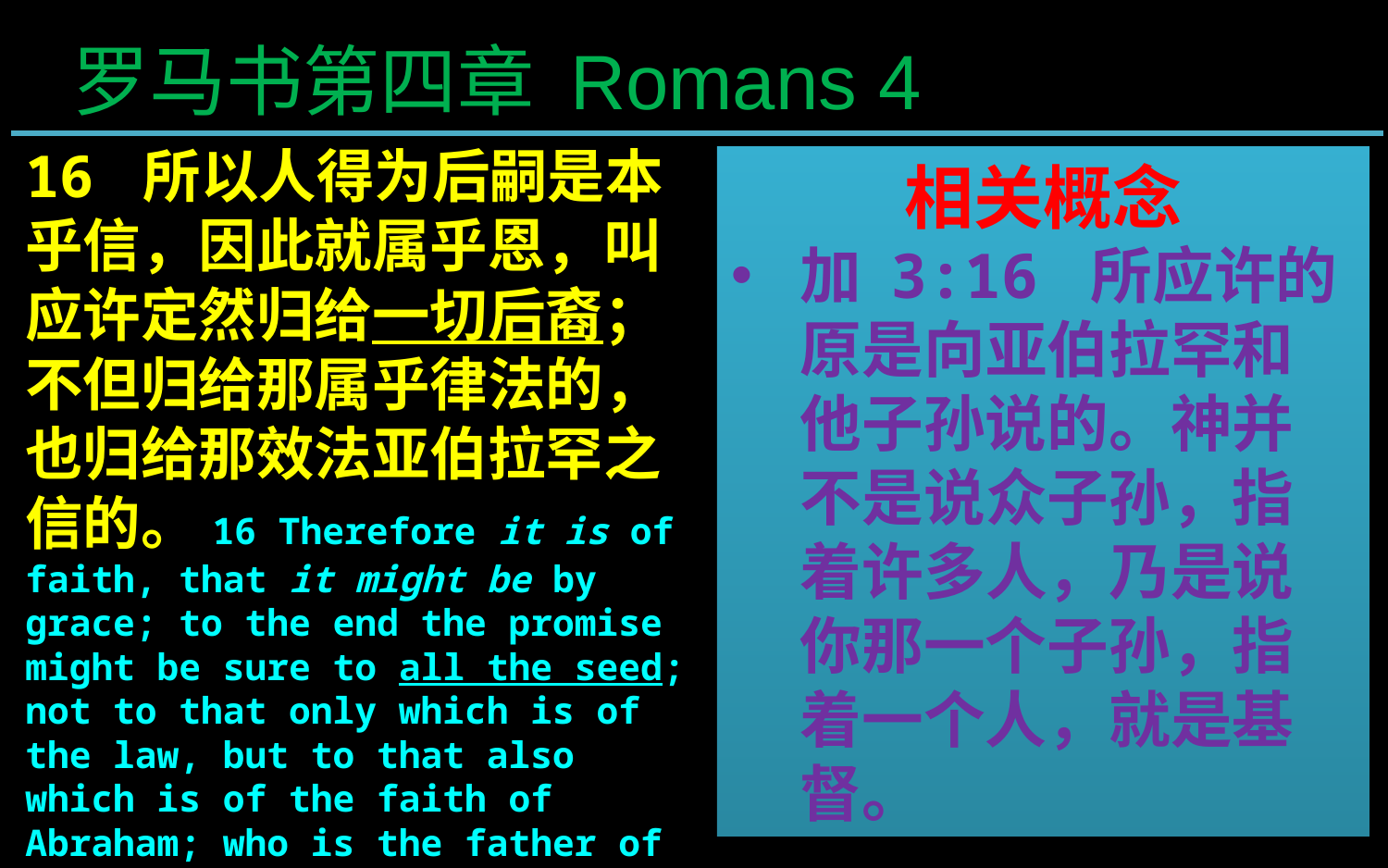

罗马书第四章 Romans 4
16 所以人得为后嗣是本乎信，因此就属乎恩，叫应许定然归给一切后裔；不但归给那属乎律法的，也归给那效法亚伯拉罕之信的。16 Therefore it is of faith, that it might be by grace; to the end the promise might be sure to all the seed; not to that only which is of the law, but to that also which is of the faith of Abraham; who is the father of us all,
相关概念
加 3:16 所应许的原是向亚伯拉罕和他子孙说的。神并不是说众子孙，指着许多人，乃是说你那一个子孙，指着一个人，就是基督。